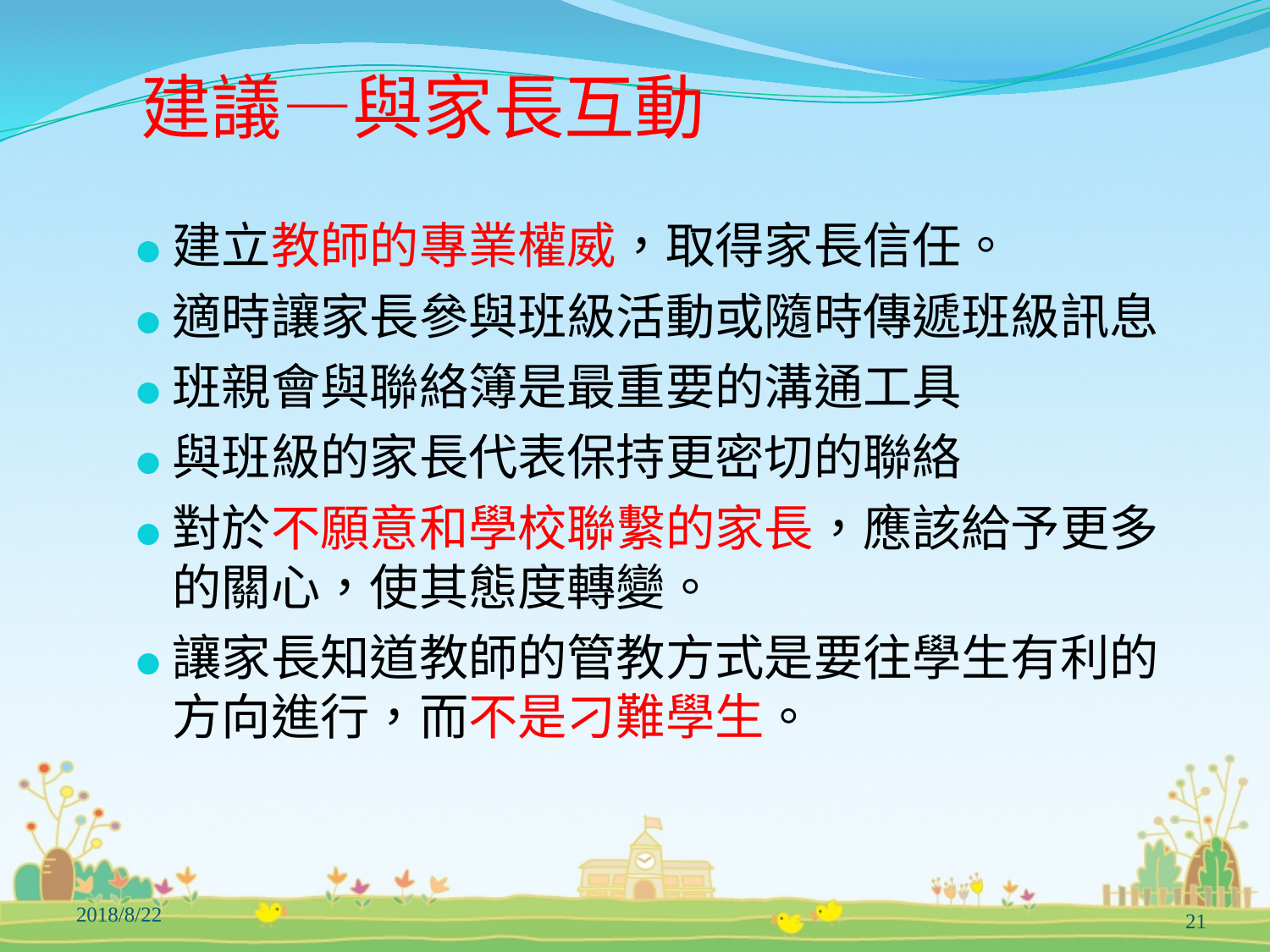

# 建議—與家長互動
建立教師的專業權威，取得家長信任。
適時讓家長參與班級活動或隨時傳遞班級訊息
班親會與聯絡簿是最重要的溝通工具
與班級的家長代表保持更密切的聯絡
對於不願意和學校聯繫的家長，應該給予更多的關心，使其態度轉變。
讓家長知道教師的管教方式是要往學生有利的方向進行，而不是刁難學生。
2018/8/22
21